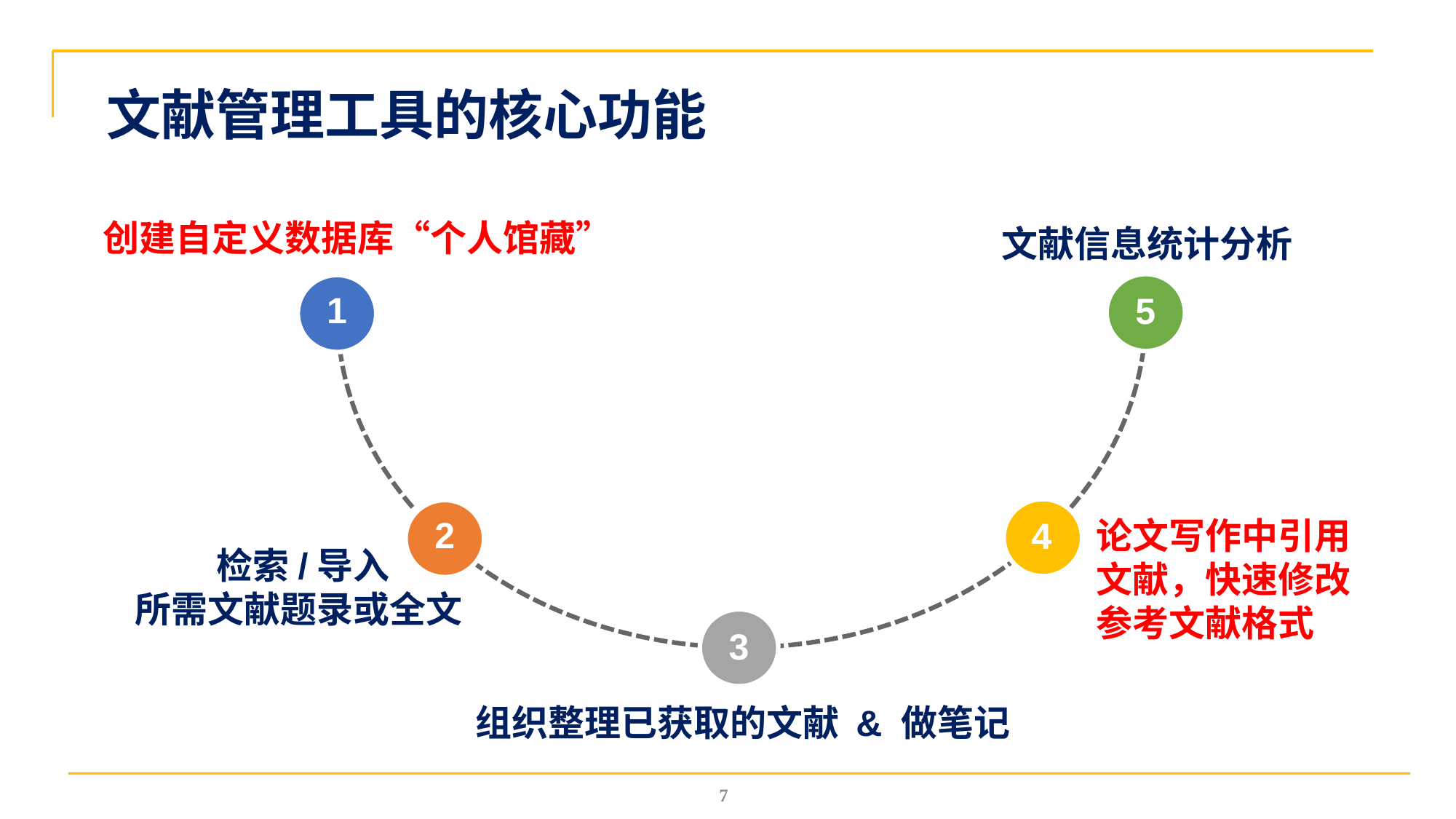

文献管理工具的核心功能
  文献信息统计分析
创建自定义数据库“个人馆藏”
1
5
2
4
  检索/导入
  所需文献题录或全文
论文写作中引用
文献，快速修改
参考文献格式
3
组织整理已获取的文献 & 做笔记
7